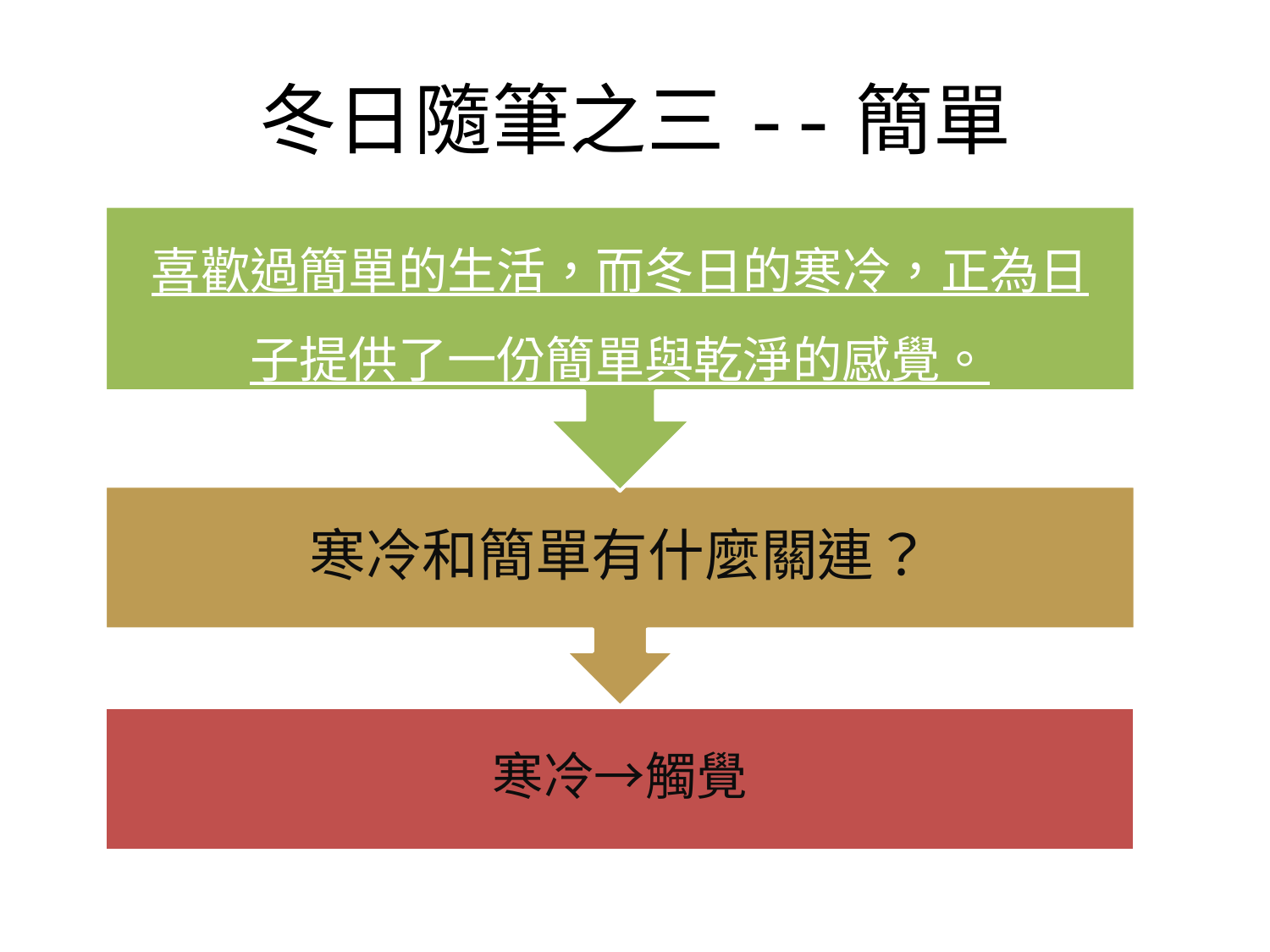

# 冬日隨筆之三--簡單
寒冷→觸覺
寒冷和簡單有什麼關連？
喜歡過簡單的生活，而冬日的寒冷，正為日子提供了一份簡單與乾淨的感覺。